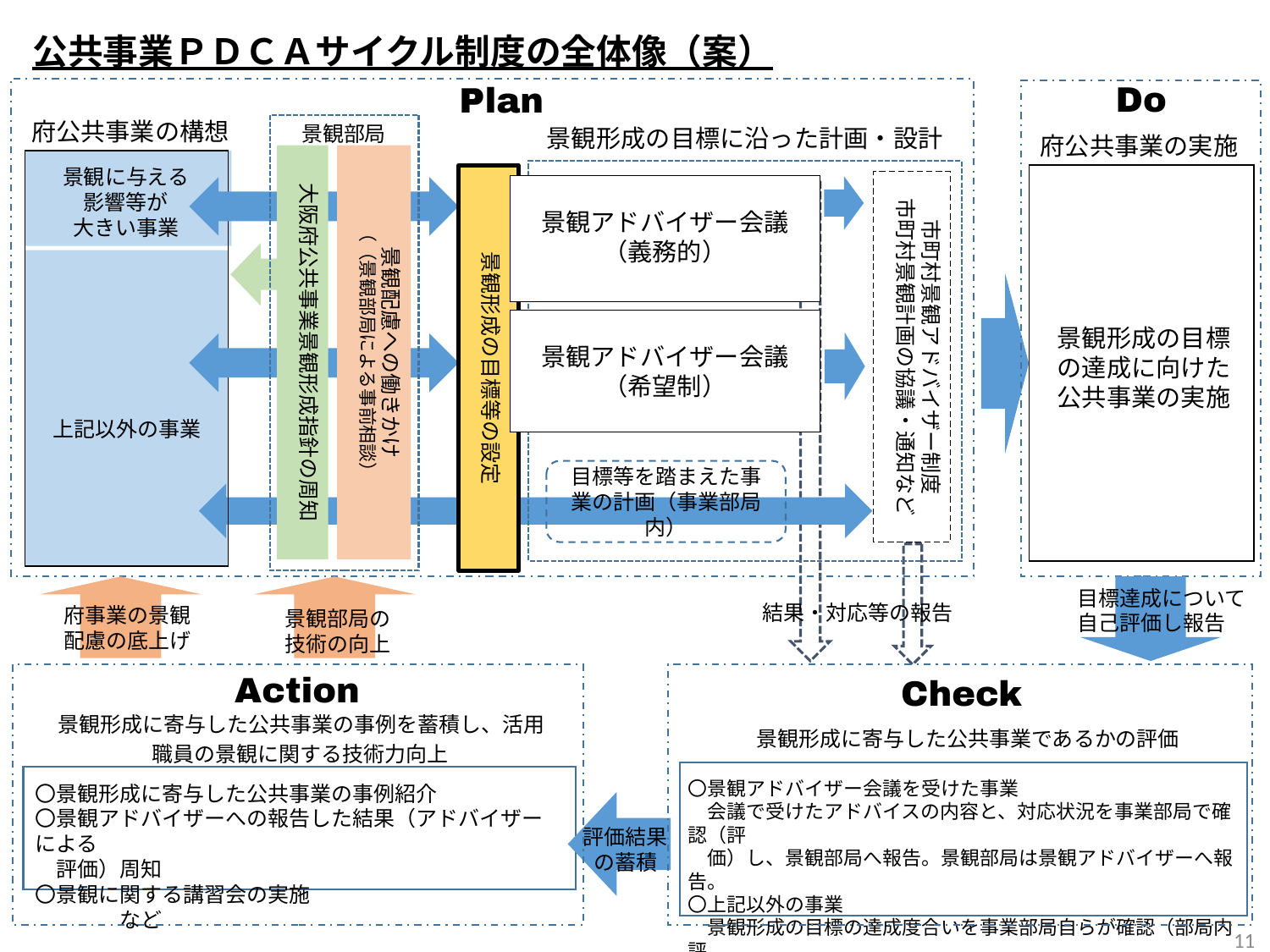

公共事業ＰＤＣＡサイクル制度の全体像（案）
Do

Plan

府公共事業の構想
景観部局

景観形成の目標に沿った計画・設計
府公共事業の実施
景観配慮への働きかけ
（（景観部局による事前相談）
大阪府公共事業景観形成指針の周知

景観に与える
影響等が
大きい事業

景観形成の目標等の設定
市町村景観アドバイザー制度
市町村景観計画の協議・通知など

景観アドバイザー会議
（義務的）

景観アドバイザー会議
（希望制）

景観形成の目標
の達成に向けた
公共事業の実施

上記以外の事業
目標等を踏まえた事業の計画（事業部局内）

目標達成について
自己評価し報告

結果・対応等の報告
府事業の景観
配慮の底上げ
景観部局の
技術の向上
Action

Check
景観形成に寄与した公共事業の事例を蓄積し、活用
景観形成に寄与した公共事業であるかの評価
職員の景観に関する技術力向上

〇景観アドバイザー会議を受けた事業
　会議で受けたアドバイスの内容と、対応状況を事業部局で確認（評
　価）し、景観部局へ報告。景観部局は景観アドバイザーへ報告。
〇上記以外の事業
　景観形成の目標の達成度合いを事業部局自らが確認（部局内評
　価）し、景観部局へ報告。景観部局はアドバイザーへ報告。
〇景観形成に寄与した公共事業の事例紹介
〇景観アドバイザーへの報告した結果（アドバイザーによる
　評価）周知
〇景観に関する講習会の実施　　　　　　　　　　　　　　　など

評価結果
の蓄積
11